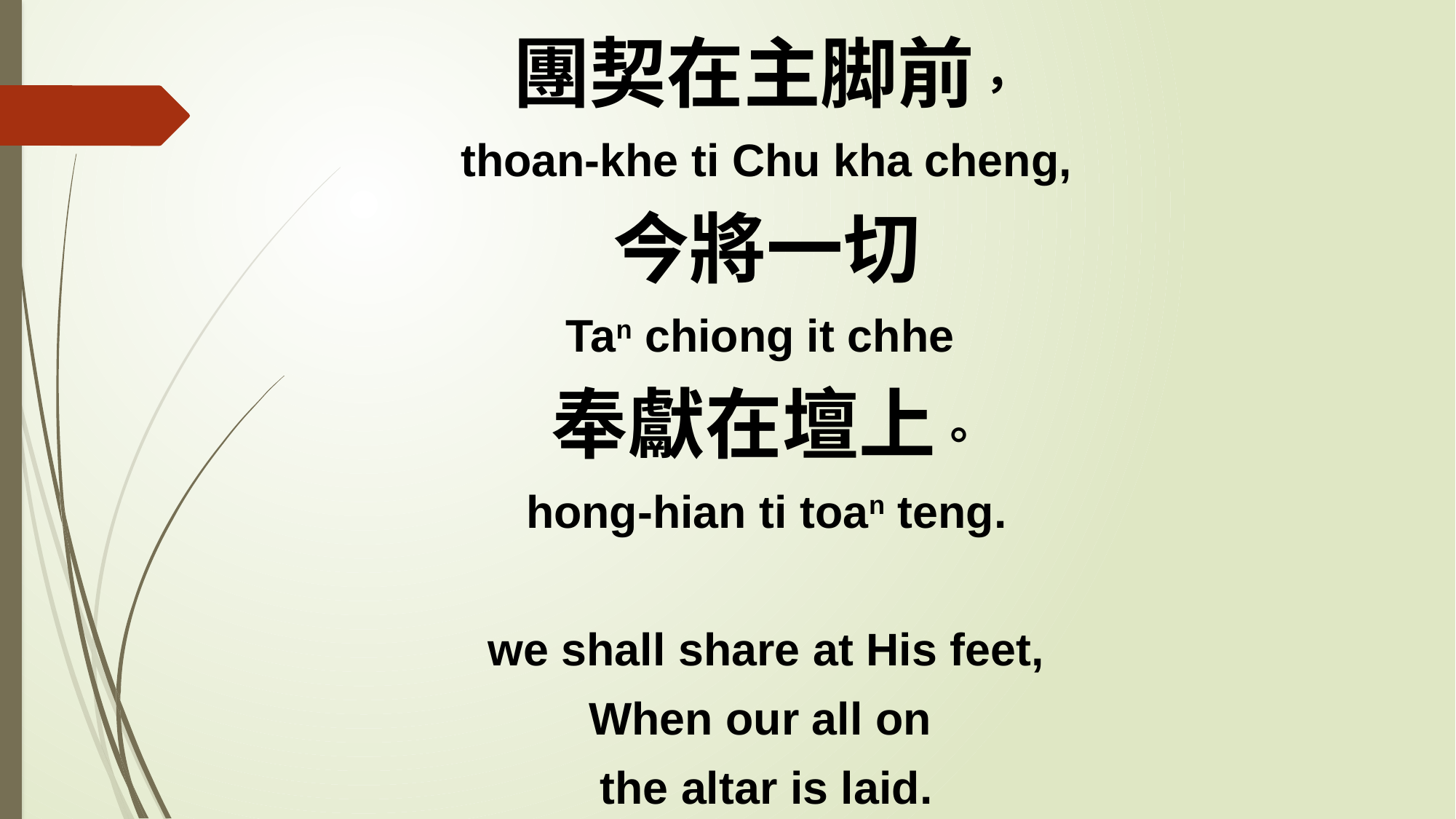

團契在主脚前，
thoan-khe ti Chu kha cheng,
今將一切
Tan chiong it chhe
奉獻在壇上。
hong-hian ti toan teng.

we shall share at His feet,
When our all on
the altar is laid.